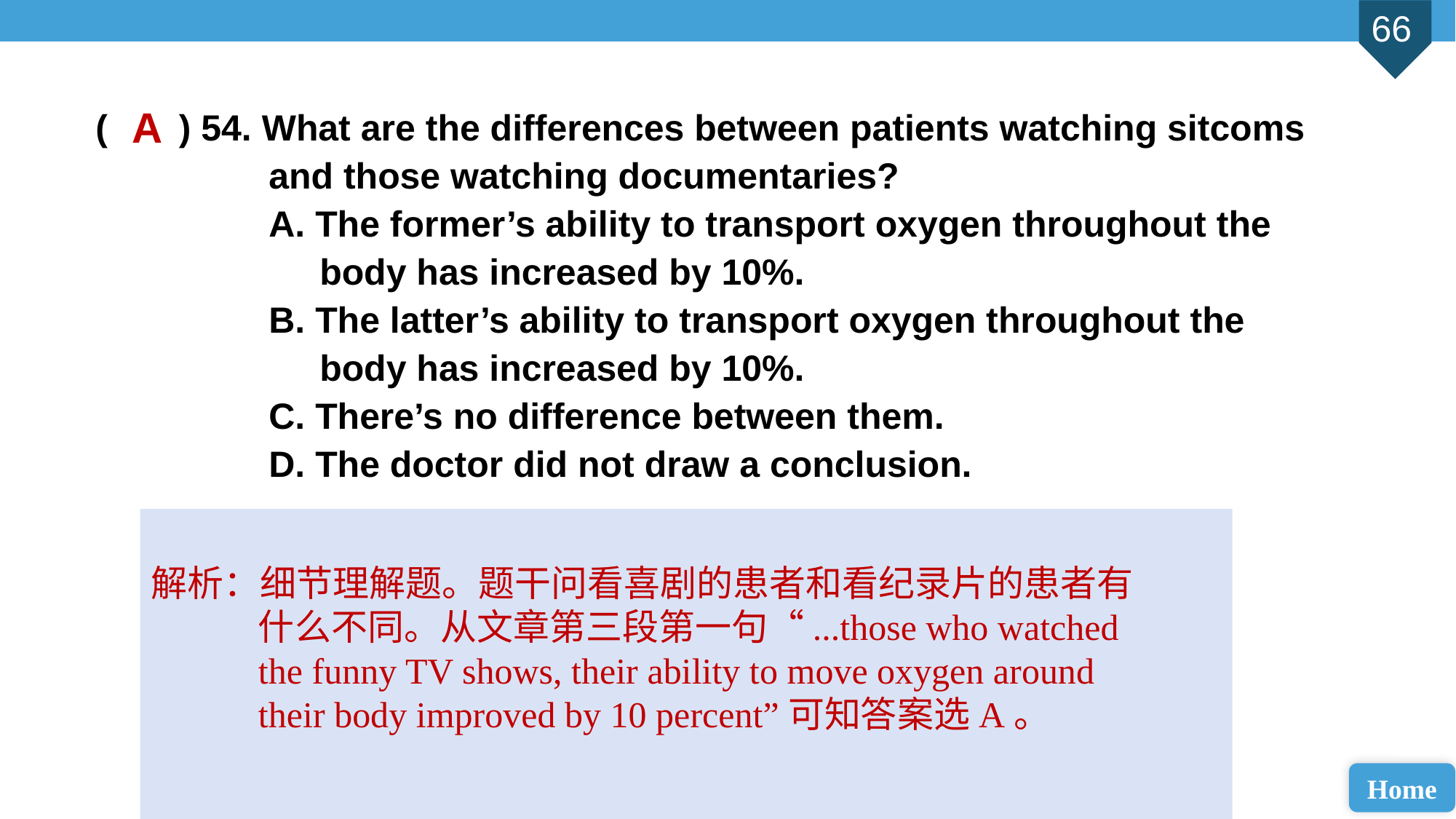

A
(       ) 54. What are the differences between patients watching sitcoms
                 and those watching documentaries?
                 A. The former’s ability to transport oxygen throughout the
                      body has increased by 10%.
                 B. The latter’s ability to transport oxygen throughout the
                      body has increased by 10%.
                 C. There’s no difference between them.
                 D. The doctor did not draw a conclusion.

解析：细节理解题。题干问看喜剧的患者和看纪录片的患者有什么不同。从文章第三段第一句“...those who watched the funny TV shows, their ability to move oxygen around their body improved by 10 percent”可知答案选A。